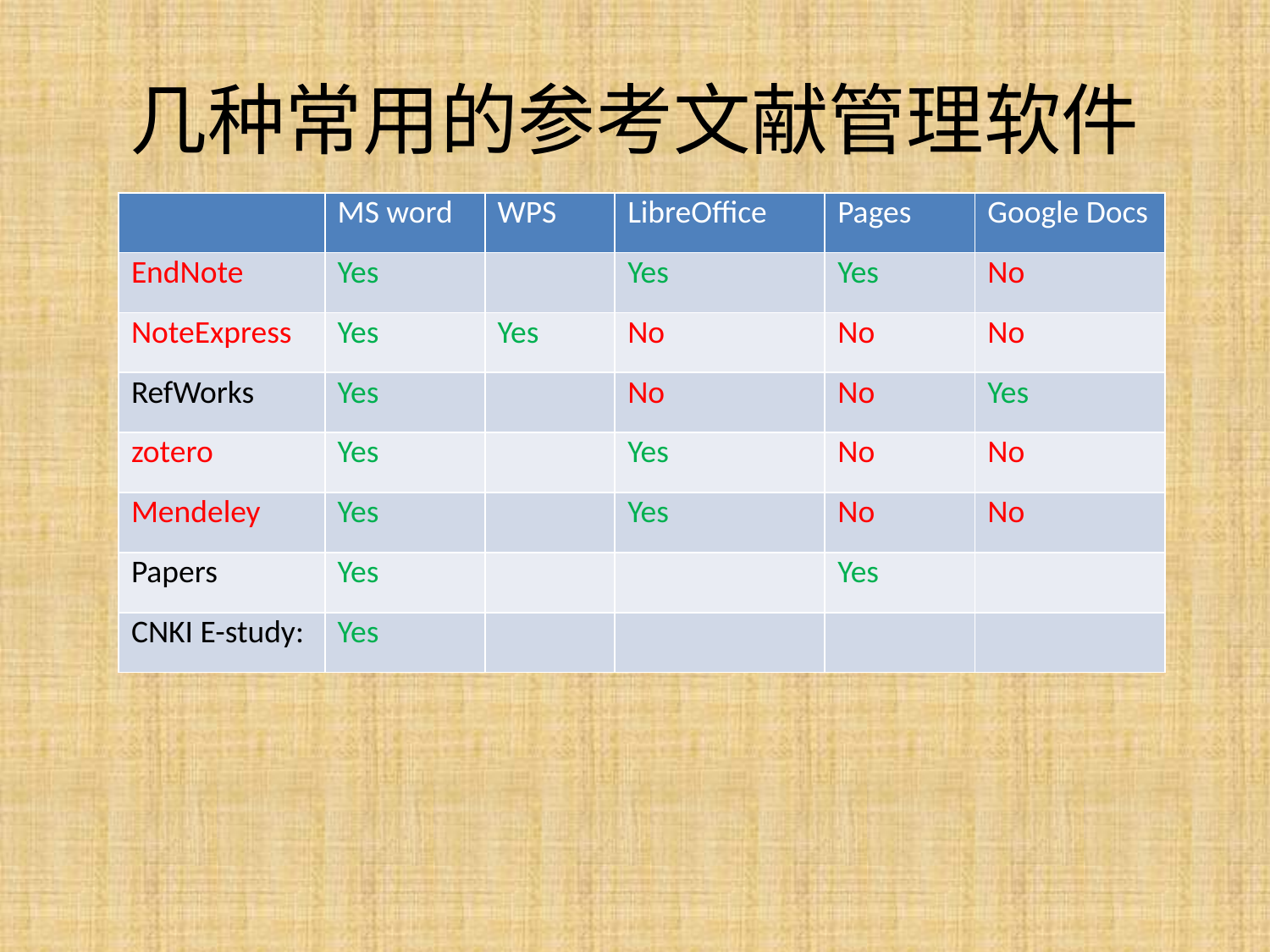

# 几种常用的参考文献管理软件
|  | MS word | WPS | LibreOffice | Pages | Google Docs |
| --- | --- | --- | --- | --- | --- |
| EndNote | Yes |  | Yes | Yes | No |
| NoteExpress | Yes | Yes | No | No | No |
| RefWorks | Yes |  | No | No | Yes |
| zotero | Yes |  | Yes | No | No |
| Mendeley | Yes |  | Yes | No | No |
| Papers | Yes |  |  | Yes |  |
| CNKI E-study: | Yes |  |  |  |  |